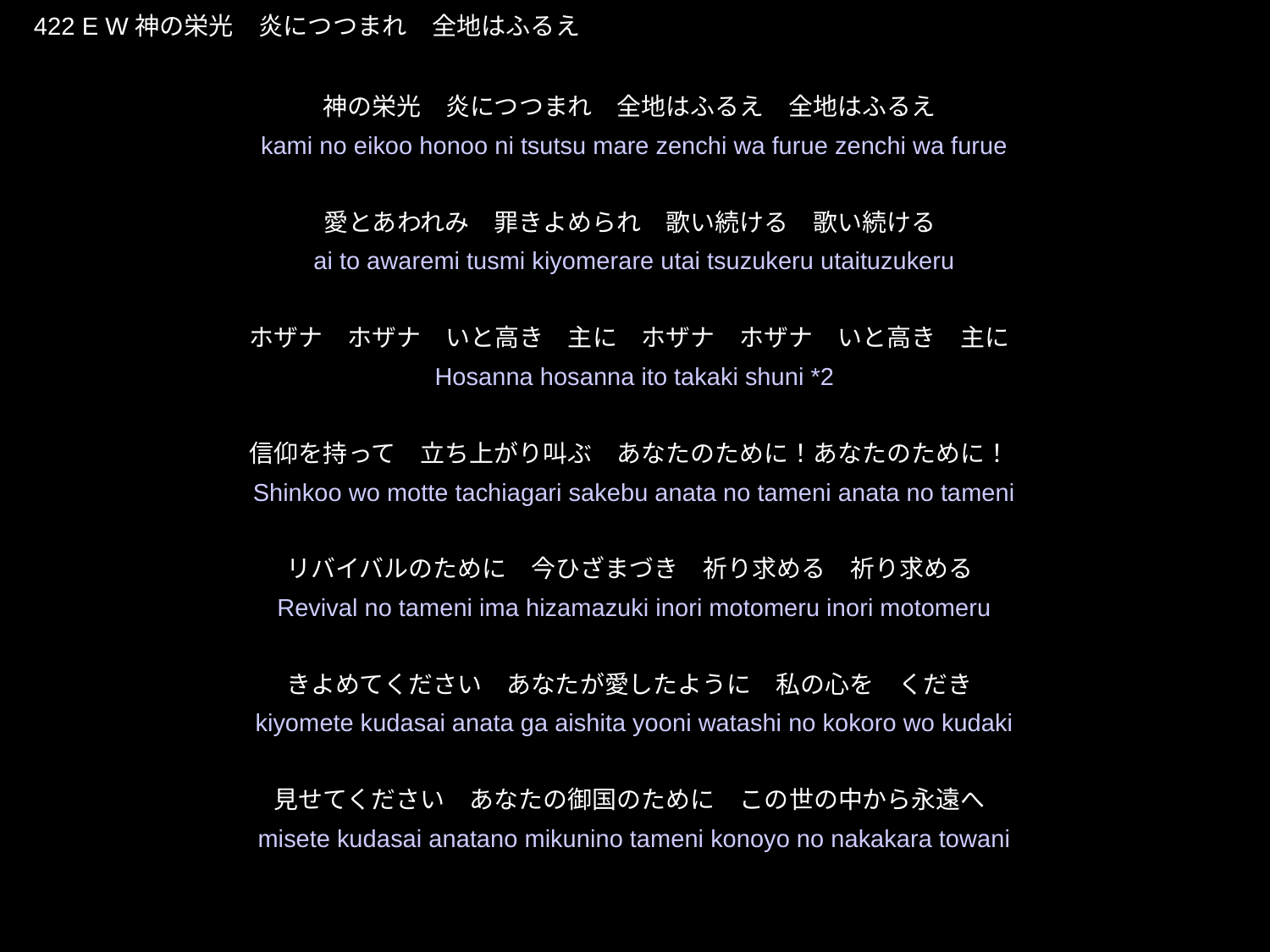

かみのえいこうほのおにつつまれぜんちはふるえ
★W
422 E W神の栄光　炎につつまれ　全地はふるえ
★
神の栄光　炎につつまれ　全地はふるえ　全地はふるえ

愛とあわれみ　罪きよめられ　歌い続ける　歌い続ける

ホザナ　ホザナ　いと高き　主に　ホザナ　ホザナ　いと高き　主に

信仰を持って　立ち上がり叫ぶ　あなたのために！あなたのために！

リバイバルのために　今ひざまづき　祈り求める　祈り求める

きよめてください　あなたが愛したように　私の心を　くだき

見せてください　あなたの御国のために　この世の中から永遠へ
kami no eikoo honoo ni tsutsu mare zenchi wa furue zenchi wa furue

ai to awaremi tusmi kiyomerare utai tsuzukeru utaituzukeru

Hosanna hosanna ito takaki shuni *2

Shinkoo wo motte tachiagari sakebu anata no tameni anata no tameni

Revival no tameni ima hizamazuki inori motomeru inori motomeru

kiyomete kudasai anata ga aishita yooni watashi no kokoro wo kudaki

misete kudasai anatano mikunino tameni konoyo no nakakara towani